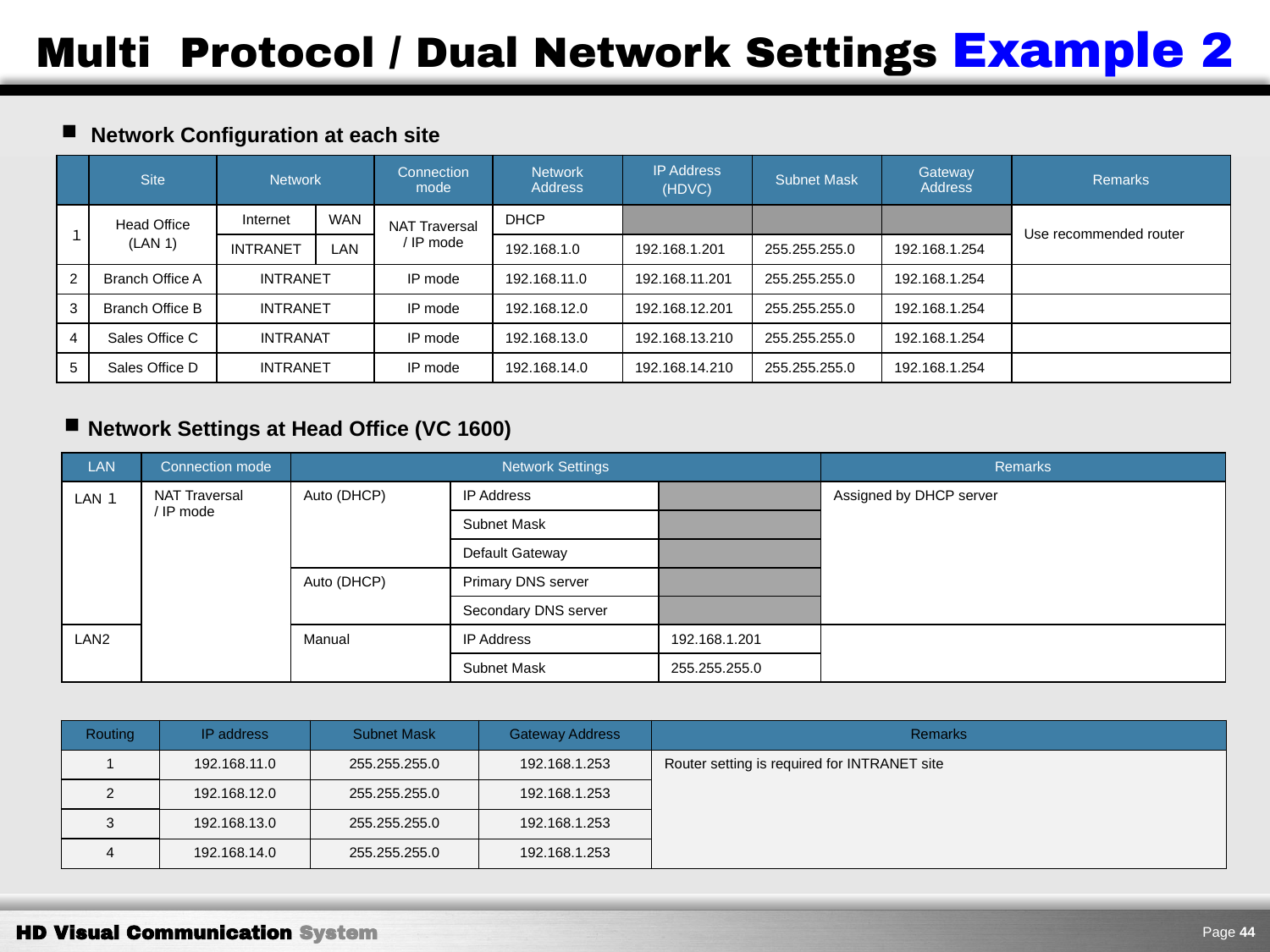

Multi  Protocol / Dual Network Settings Example 2
 Network Configuration at each site
|  | Site | Network |  | Connection mode | Network Address | IP Address (HDVC) | Subnet Mask | Gateway Address | Remarks |
| --- | --- | --- | --- | --- | --- | --- | --- | --- | --- |
| １ | Head Office (LAN 1) | Internet | WAN | NAT Traversal / IP mode | DHCP |  |  |  | Use recommended router |
|  |  | INTRANET | LAN |  | 192.168.1.0 | 192.168.1.201 | 255.255.255.0 | 192.168.1.254 |  |
| 2 | Branch Office A | INTRANET |  | IP mode | 192.168.11.0 | 192.168.11.201 | 255.255.255.0 | 192.168.1.254 |  |
| 3 | Branch Office B | INTRANET |  | IP mode | 192.168.12.0 | 192.168.12.201 | 255.255.255.0 | 192.168.1.254 |  |
| 4 | Sales Office C | INTRANAT |  | IP mode | 192.168.13.0 | 192.168.13.210 | 255.255.255.0 | 192.168.1.254 |  |
| 5 | Sales Office D | INTRANET |  | IP mode | 192.168.14.0 | 192.168.14.210 | 255.255.255.0 | 192.168.1.254 |  |
ネットワーク構成
Network Settings at Head Office (VC 1600)
| LAN | Connection mode | Network Settings |  |  | Remarks |
| --- | --- | --- | --- | --- | --- |
| LAN１ | NAT Traversal / IP mode | Auto (DHCP) | IP Address |  | Assigned by DHCP server |
|  |  |  | Subnet Mask |  |  |
|  |  |  | Default Gateway |  |  |
|  |  | Auto (DHCP) | Primary DNS server |  |  |
|  |  |  | Secondary DNS server |  |  |
| LAN2 |  | Manual | IP Address | 192.168.1.201 |  |
|  |  |  | Subnet Mask | 255.255.255.0 |  |
| Routing | IP address | Subnet Mask | Gateway Address | Remarks |
| --- | --- | --- | --- | --- |
| 1 | 192.168.11.0 | 255.255.255.0 | 192.168.1.253 | Router setting is required for INTRANET site |
| 2 | 192.168.12.0 | 255.255.255.0 | 192.168.1.253 |  |
| 3 | 192.168.13.0 | 255.255.255.0 | 192.168.1.253 |  |
| 4 | 192.168.14.0 | 255.255.255.0 | 192.168.1.253 |  |
Page 44